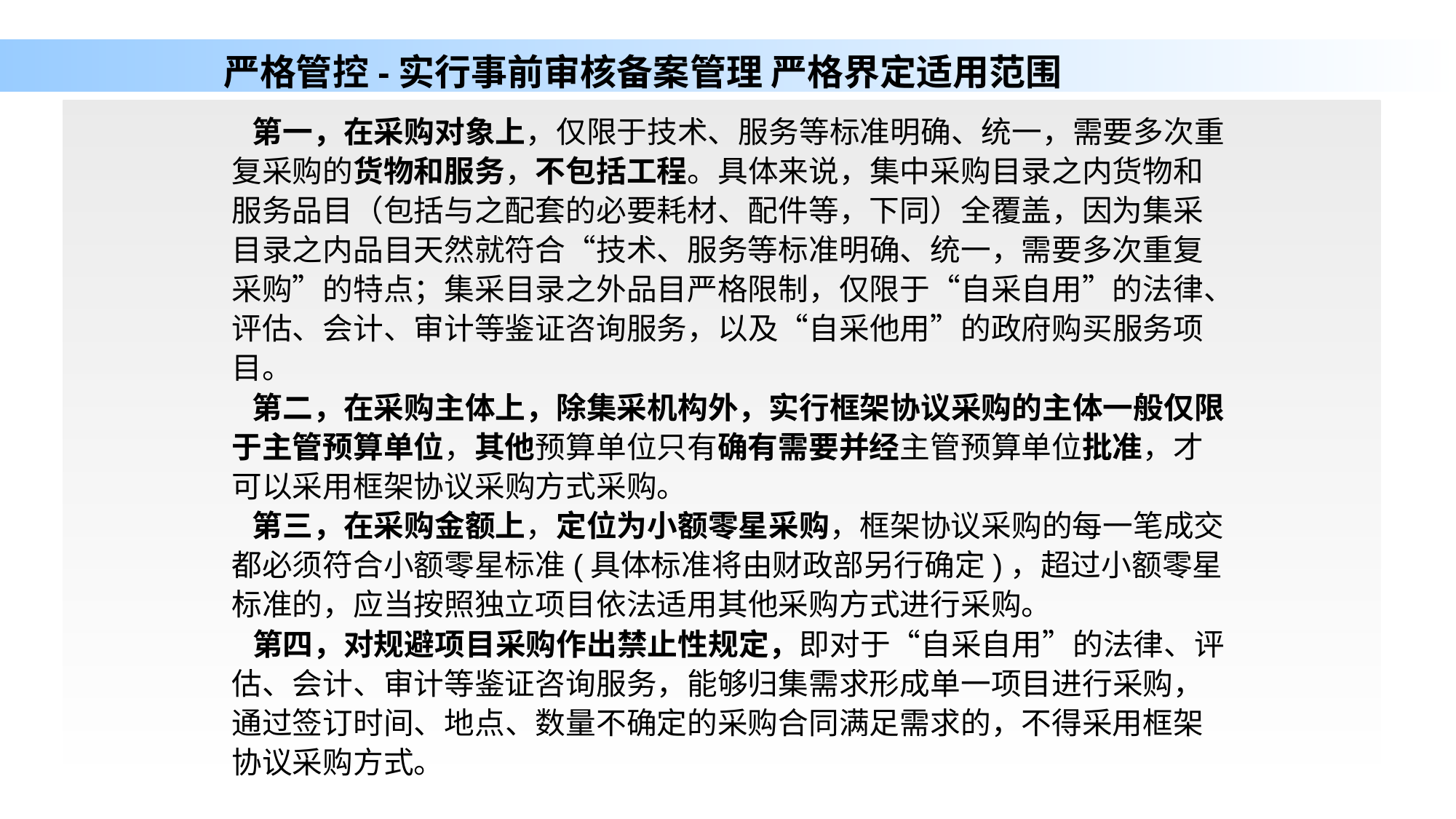

# 严格管控-实行事前审核备案管理 严格界定适用范围
  第一，在采购对象上，仅限于技术、服务等标准明确、统一，需要多次重复采购的货物和服务，不包括工程。具体来说，集中采购目录之内货物和服务品目（包括与之配套的必要耗材、配件等，下同）全覆盖，因为集采目录之内品目天然就符合“技术、服务等标准明确、统一，需要多次重复采购”的特点；集采目录之外品目严格限制，仅限于“自采自用”的法律、评估、会计、审计等鉴证咨询服务，以及“自采他用”的政府购买服务项目。
  第二，在采购主体上，除集采机构外，实行框架协议采购的主体一般仅限于主管预算单位，其他预算单位只有确有需要并经主管预算单位批准，才可以采用框架协议采购方式采购。
  第三，在采购金额上，定位为小额零星采购，框架协议采购的每一笔成交都必须符合小额零星标准(具体标准将由财政部另行确定)，超过小额零星标准的，应当按照独立项目依法适用其他采购方式进行采购。
  第四，对规避项目采购作出禁止性规定，即对于“自采自用”的法律、评估、会计、审计等鉴证咨询服务，能够归集需求形成单一项目进行采购，通过签订时间、地点、数量不确定的采购合同满足需求的，不得采用框架协议采购方式。